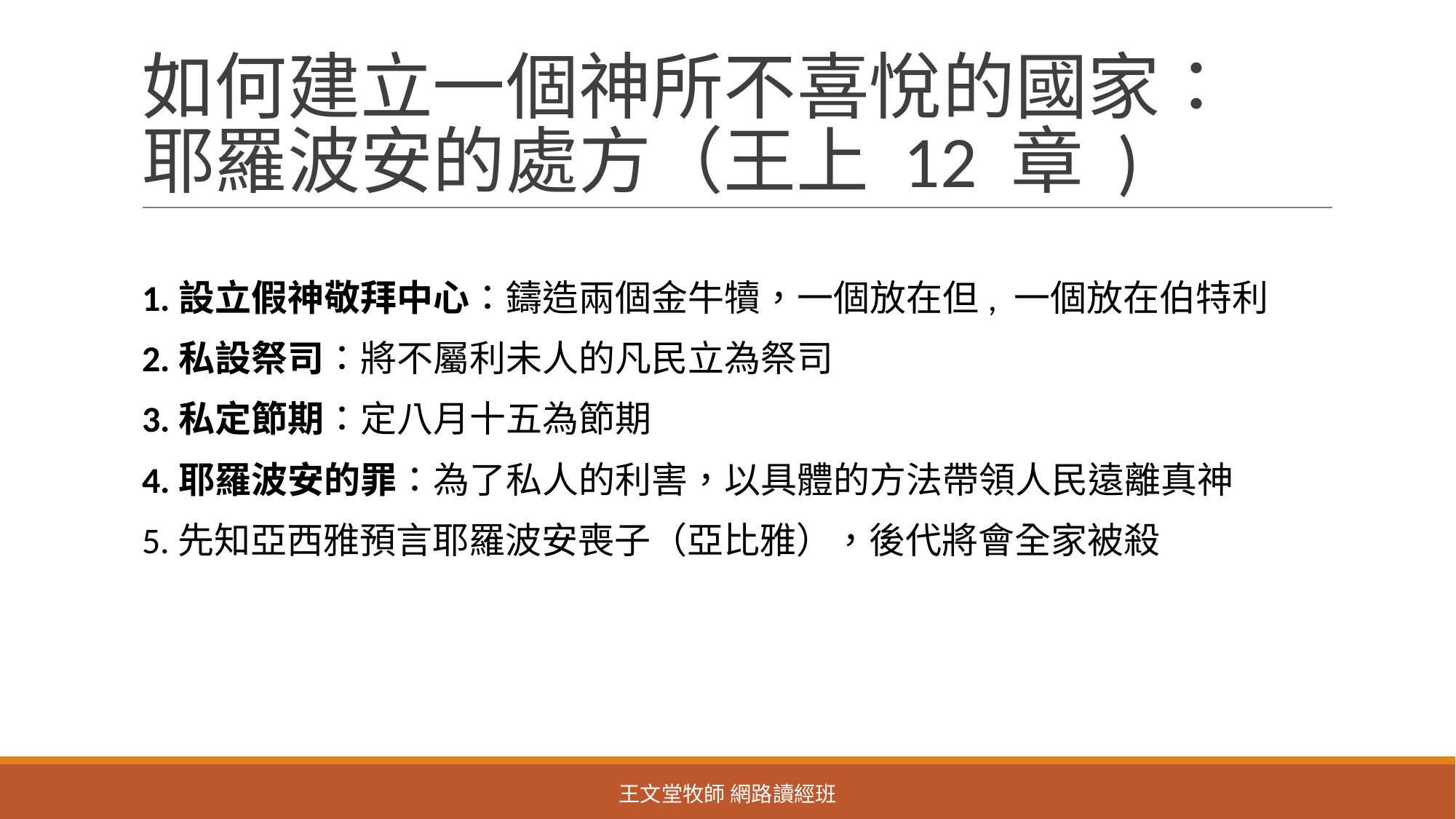

# 如何建立一個神所不喜悅的國家： 耶羅波安的處方（王上 12 章 )

1.設立假神敬拜中心：鑄造兩個金牛犢，一個放在但, 一個放在伯特利
2.私設祭司：將不屬利未人的凡民立為祭司
3.私定節期：定八月十五為節期
4.耶羅波安的罪：為了私人的利害，以具體的方法帶領人民遠離真神
5.先知亞西雅預言耶羅波安喪子（亞比雅），後代將會全家被殺

王文堂牧師 網路讀經班